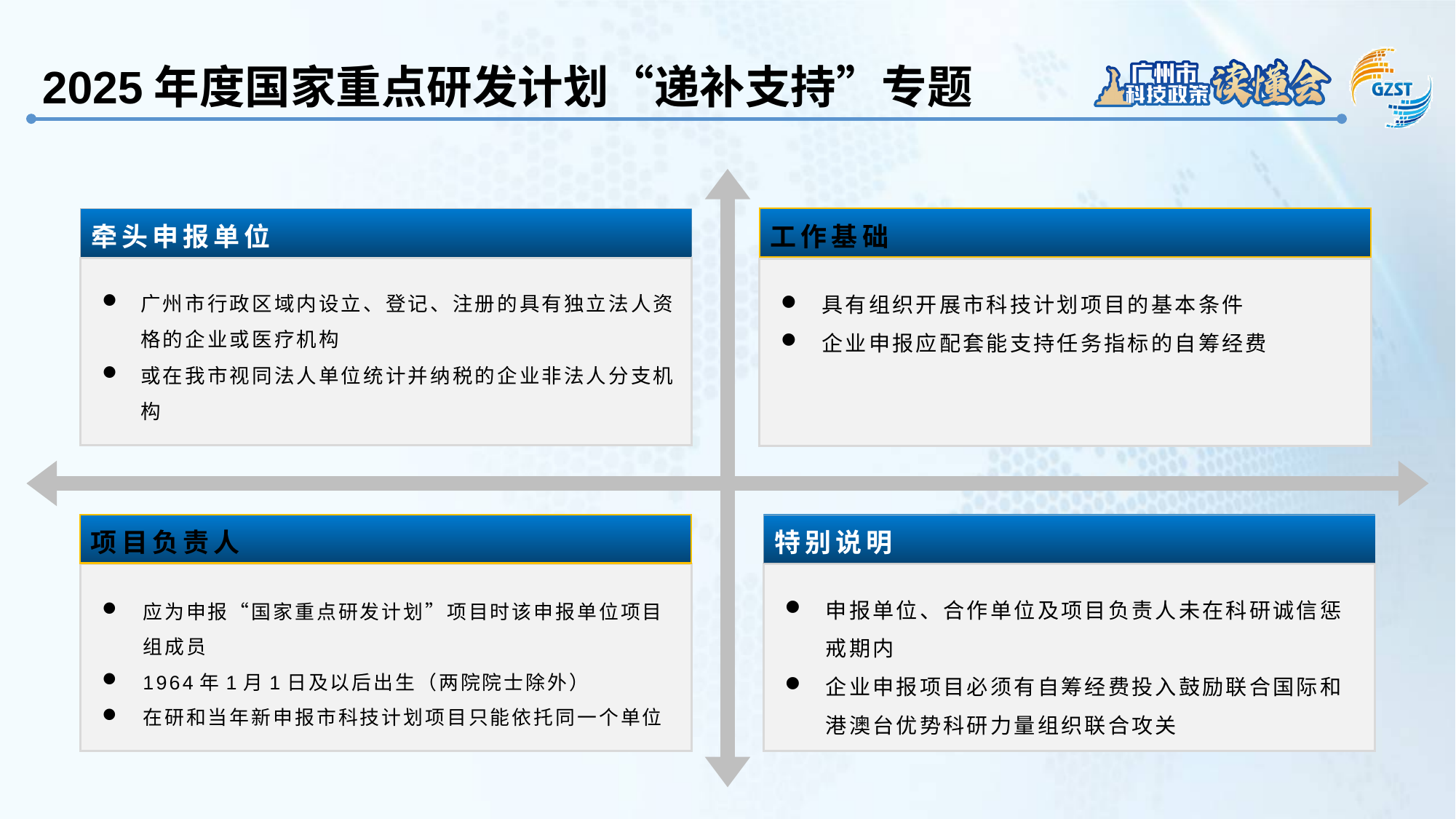

2025年度国家重点研发计划“递补支持”专题
牵头申报单位
工作基础

广州市行政区域内设立、登记、注册的具有独立法人资格的企业或医疗机构
或在我市视同法人单位统计并纳税的企业非法人分支机构
具有组织开展市科技计划项目的基本条件
企业申报应配套能支持任务指标的自筹经费
项目负责人
特别说明

申报单位、合作单位及项目负责人未在科研诚信惩戒期内
企业申报项目必须有自筹经费投入鼓励联合国际和港澳台优势科研力量组织联合攻关
应为申报“国家重点研发计划”项目时该申报单位项目组成员
1964年1月1日及以后出生（两院院士除外）
在研和当年新申报市科技计划项目只能依托同一个单位